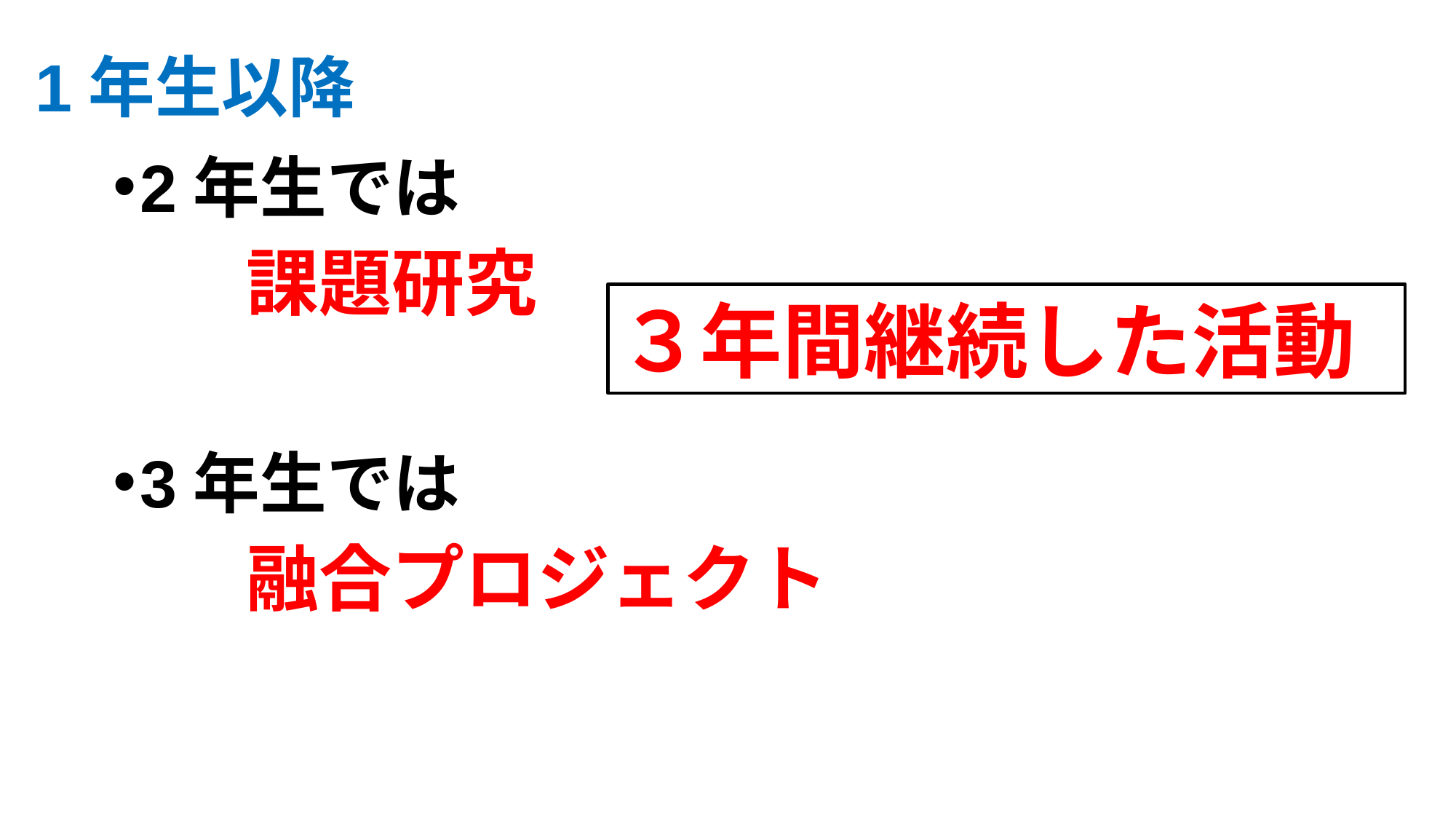

# 1年生以降
2年生では
　　課題研究

3年生では
　　融合プロジェクト

３年間継続した活動